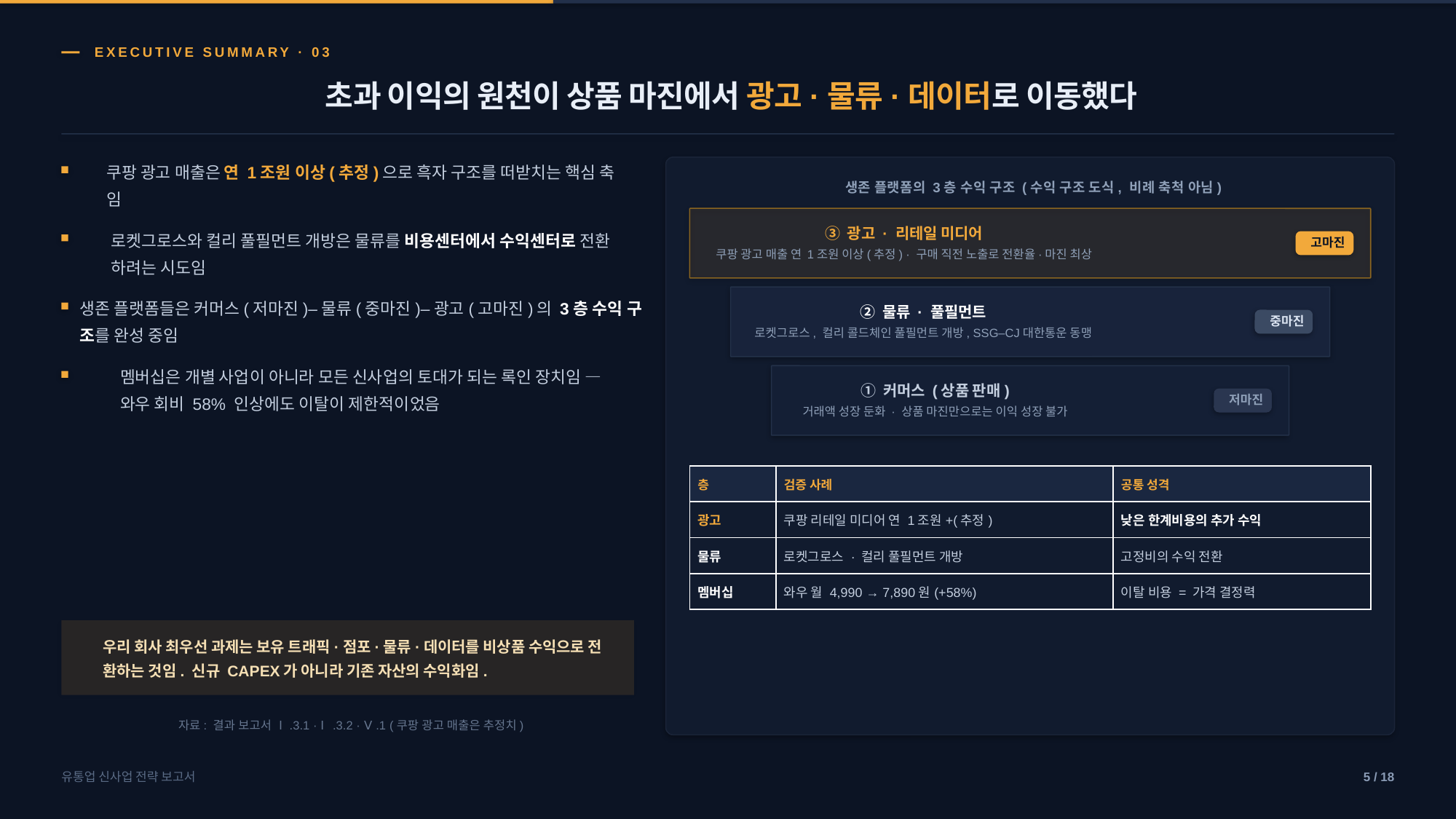

EXECUTIVE SUMMARY · 03

초과 이익의 원천이 상품 마진에서 광고·물류·데이터로 이동했다

쿠팡 광고 매출은 연 1조원 이상(추정)으로 흑자 구조를 떠받치는 핵심 축
임

생존 플랫폼의 3층 수익 구조 (수익 구조 도식, 비례 축척 아님)

③ 광고 · 리테일 미디어
로켓그로스와 컬리 풀필먼트 개방은 물류를 비용센터에서 수익센터로 전환
하려는 시도임

고마진

쿠팡 광고 매출 연 1조원 이상(추정) · 구매 직전 노출로 전환율·마진 최상

생존 플랫폼들은 커머스(저마진)–물류(중마진)–광고(고마진)의 3층 수익 구
조를 완성 중임
② 물류 · 풀필먼트

중마진
로켓그로스, 컬리 콜드체인 풀필먼트 개방, SSG–CJ대한통운 동맹
멤버십은 개별 사업이 아니라 모든 신사업의 토대가 되는 록인 장치임 —
와우 회비 58% 인상에도 이탈이 제한적이었음

① 커머스 (상품 판매)

저마진
거래액 성장 둔화 · 상품 마진만으로는 이익 성장 불가
| 층 | 검증 사례 | 공통 성격 |
| --- | --- | --- |
| 광고 | 쿠팡 리테일 미디어 연 1조원+(추정) | 낮은 한계비용의 추가 수익 |
| 물류 | 로켓그로스 · 컬리 풀필먼트 개방 | 고정비의 수익 전환 |
| 멤버십 | 와우 월 4,990 → 7,890원(+58%) | 이탈 비용 = 가격 결정력 |

우리 회사 최우선 과제는 보유 트래픽·점포·물류·데이터를 비상품 수익으로 전
환하는 것임. 신규 CAPEX가 아니라 기존 자산의 수익화임.
자료: 결과 보고서 Ⅰ.3.1 · Ⅰ.3.2 · Ⅴ.1 (쿠팡 광고 매출은 추정치)
유통업 신사업 전략 보고서
5 / 18